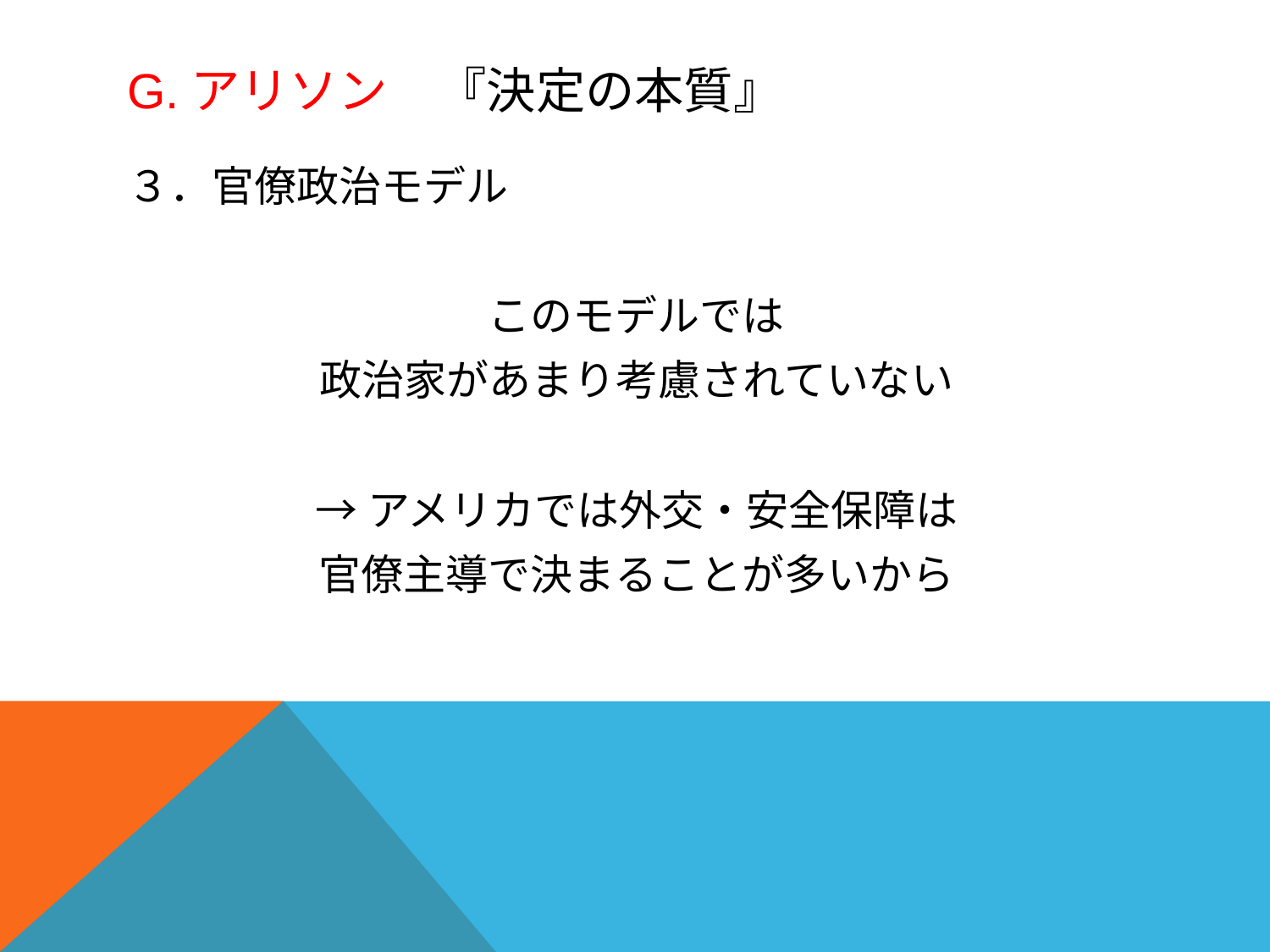

# G.アリソン　『決定の本質』
３．官僚政治モデル

このモデルでは
政治家があまり考慮されていない

→アメリカでは外交・安全保障は
官僚主導で決まることが多いから